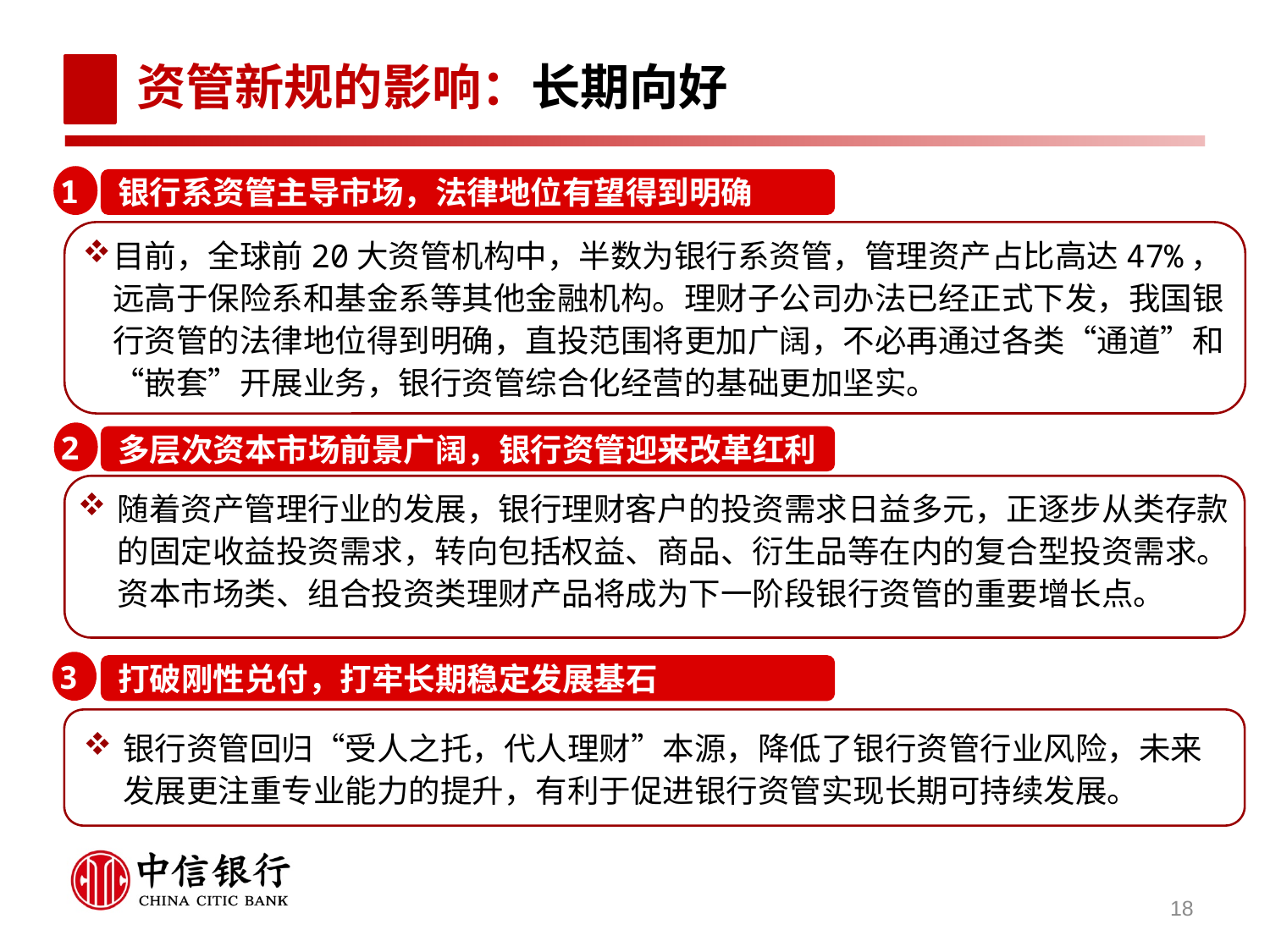

资管新规的影响：长期向好
1
 银行系资管主导市场，法律地位有望得到明确

目前，全球前20大资管机构中，半数为银行系资管，管理资产占比高达47%，远高于保险系和基金系等其他金融机构。理财子公司办法已经正式下发，我国银行资管的法律地位得到明确，直投范围将更加广阔，不必再通过各类“通道”和“嵌套”开展业务，银行资管综合化经营的基础更加坚实。
 多层次资本市场前景广阔，银行资管迎来改革红利

随着资产管理行业的发展，银行理财客户的投资需求日益多元，正逐步从类存款的固定收益投资需求，转向包括权益、商品、衍生品等在内的复合型投资需求。资本市场类、组合投资类理财产品将成为下一阶段银行资管的重要增长点。
 打破刚性兑付，打牢长期稳定发展基石

银行资管回归“受人之托，代人理财”本源，降低了银行资管行业风险，未来发展更注重专业能力的提升，有利于促进银行资管实现长期可持续发展。
2
3
18